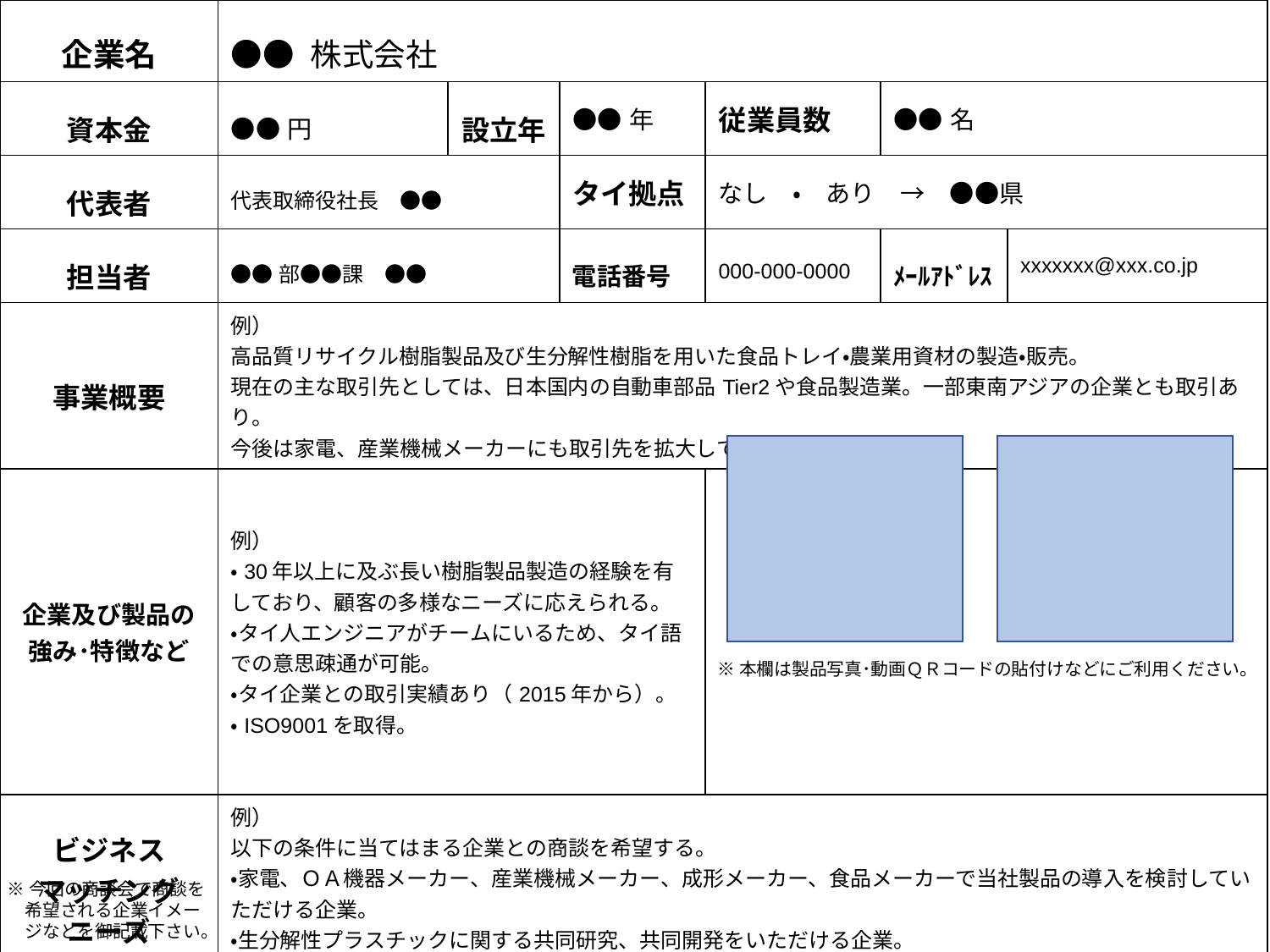

| 企業名 | ●● 株式会社 |  |  |  |  |  |
| --- | --- | --- | --- | --- | --- | --- |
| 資本金 | ●●円 | 設立年 | ●●年 | 従業員数 | ●●名 |  |
| 代表者 | 代表取締役社長　●● |  | タイ拠点 | なし　・　あり　→　●●県 |  |  |
| 担当者 | ●●部●●課　●● |  | 電話番号 | 000-000-0000 | ﾒｰﾙｱﾄﾞﾚｽ | xxxxxxx@xxx.co.jp |
| 事業概要 | 例） 高品質リサイクル樹脂製品及び生分解性樹脂を用いた食品トレイ・農業用資材の製造・販売。 現在の主な取引先としては、日本国内の自動車部品Tier2や食品製造業。一部東南アジアの企業とも取引あり。 今後は家電、産業機械メーカーにも取引先を拡大していきたいと考えている。 |  |  |  |  |  |
| 企業及び製品の 強み･特徴など | 例） ・30年以上に及ぶ長い樹脂製品製造の経験を有しており、顧客の多様なニーズに応えられる。 ・タイ人エンジニアがチームにいるため、タイ語での意思疎通が可能。 ・タイ企業との取引実績あり（2015年から）。 ・ISO9001を取得。 |  |  |  |  |  |
| ビジネス マッチング ニーズ | 例） 以下の条件に当てはまる企業との商談を希望する。 ・家電、ＯＡ機器メーカー、産業機械メーカー、成形メーカー、食品メーカーで当社製品の導入を検討していただける企業。 ・生分解性プラスチックに関する共同研究、共同開発をいただける企業。 ・当社製品のタイでの販売代理店業務を行っていただける企業。 |  |  |  |  |  |

※本欄は製品写真･動画ＱＲコードの貼付けなどにご利用ください。
※今回の商談会で商談を
　希望される企業イメー
　ジなどを御記載下さい。